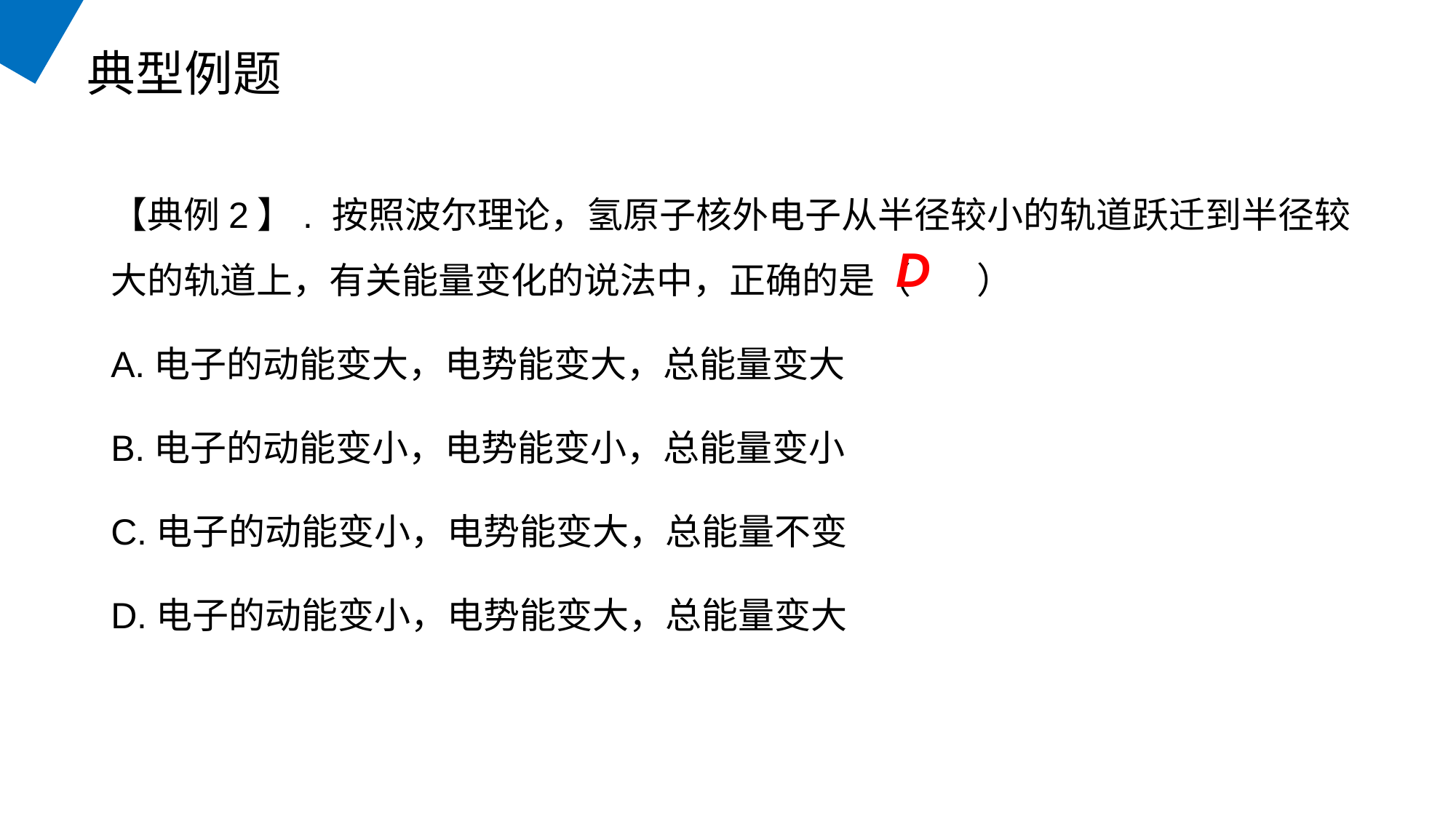

典型例题
【典例2】. 按照波尔理论，氢原子核外电子从半径较小的轨道跃迁到半径较大的轨道上，有关能量变化的说法中，正确的是（        ）
A.电子的动能变大，电势能变大，总能量变大
B.电子的动能变小，电势能变小，总能量变小
C.电子的动能变小，电势能变大，总能量不变
D.电子的动能变小，电势能变大，总能量变大
D